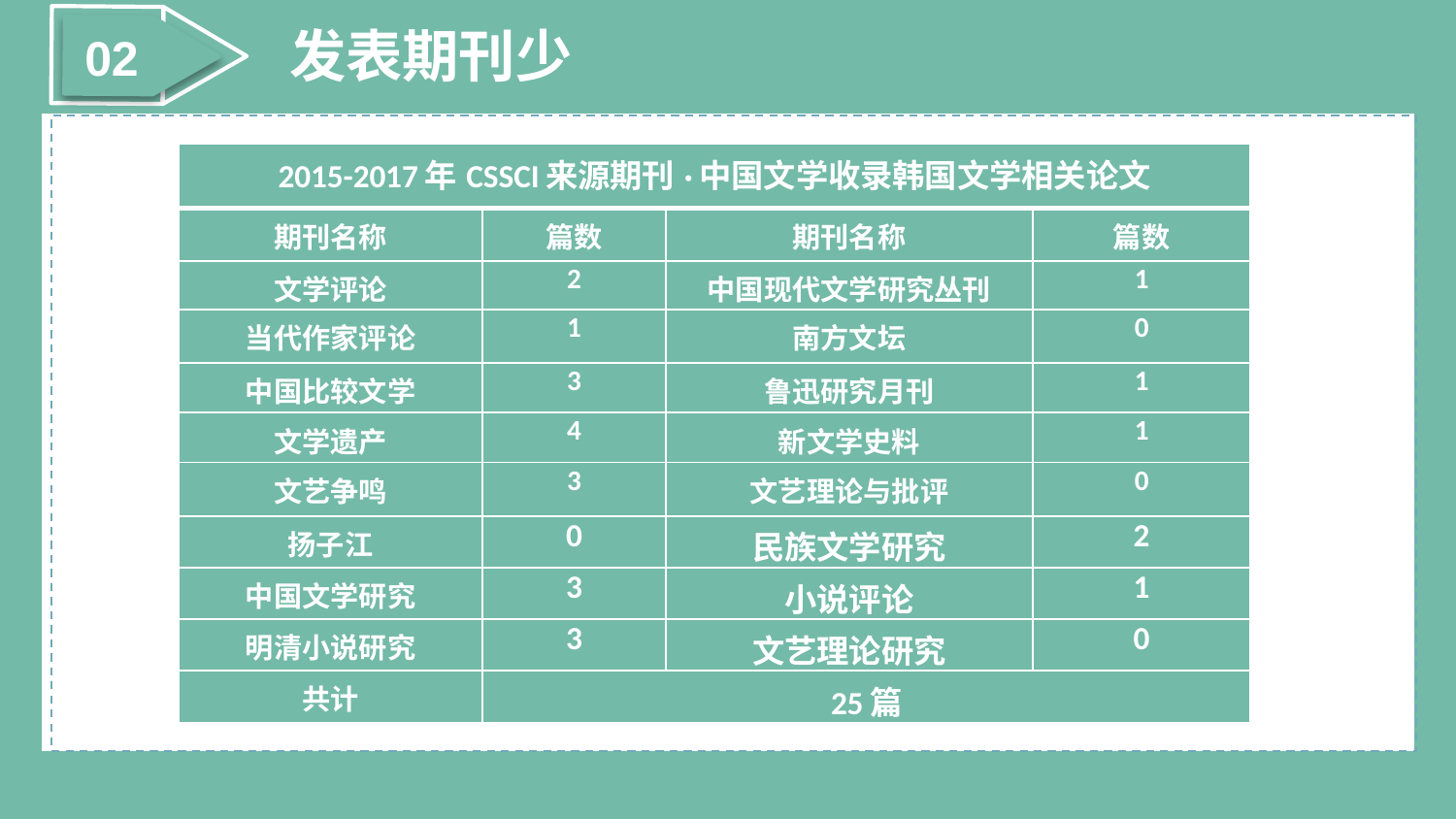

02
发表期刊少

| 2015-2017年CSSCI来源期刊·中国文学收录韩国文学相关论文 |  |  |  |
| --- | --- | --- | --- |
| 期刊名称 | 篇数 | 期刊名称 | 篇数 |
| 文学评论 | 2 | 中国现代文学研究丛刊 | 1 |
| 当代作家评论 | 1 | 南方文坛 | 0 |
| 中国比较文学 | 3 | 鲁迅研究月刊 | 1 |
| 文学遗产 | 4 | 新文学史料 | 1 |
| 文艺争鸣 | 3 | 文艺理论与批评 | 0 |
| 扬子江 | 0 | 民族文学研究 | 2 |
| 中国文学研究 | 3 | 小说评论 | 1 |
| 明清小说研究 | 3 | 文艺理论研究 | 0 |
| 共计 | 25篇 |  |  |